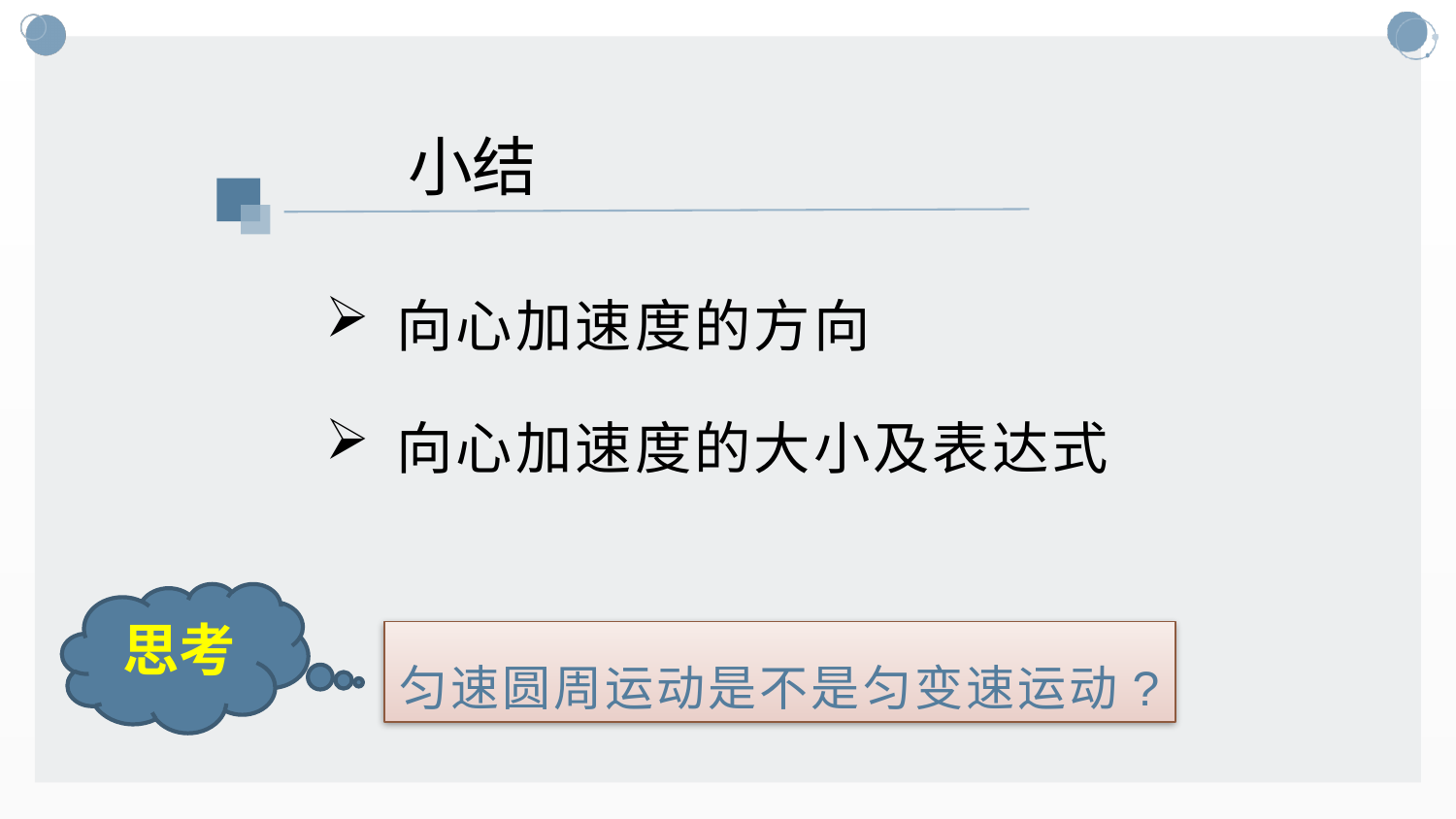

小结

向心加速度的方向
向心加速度的大小及表达式

 思考
匀速圆周运动是不是匀变速运动?